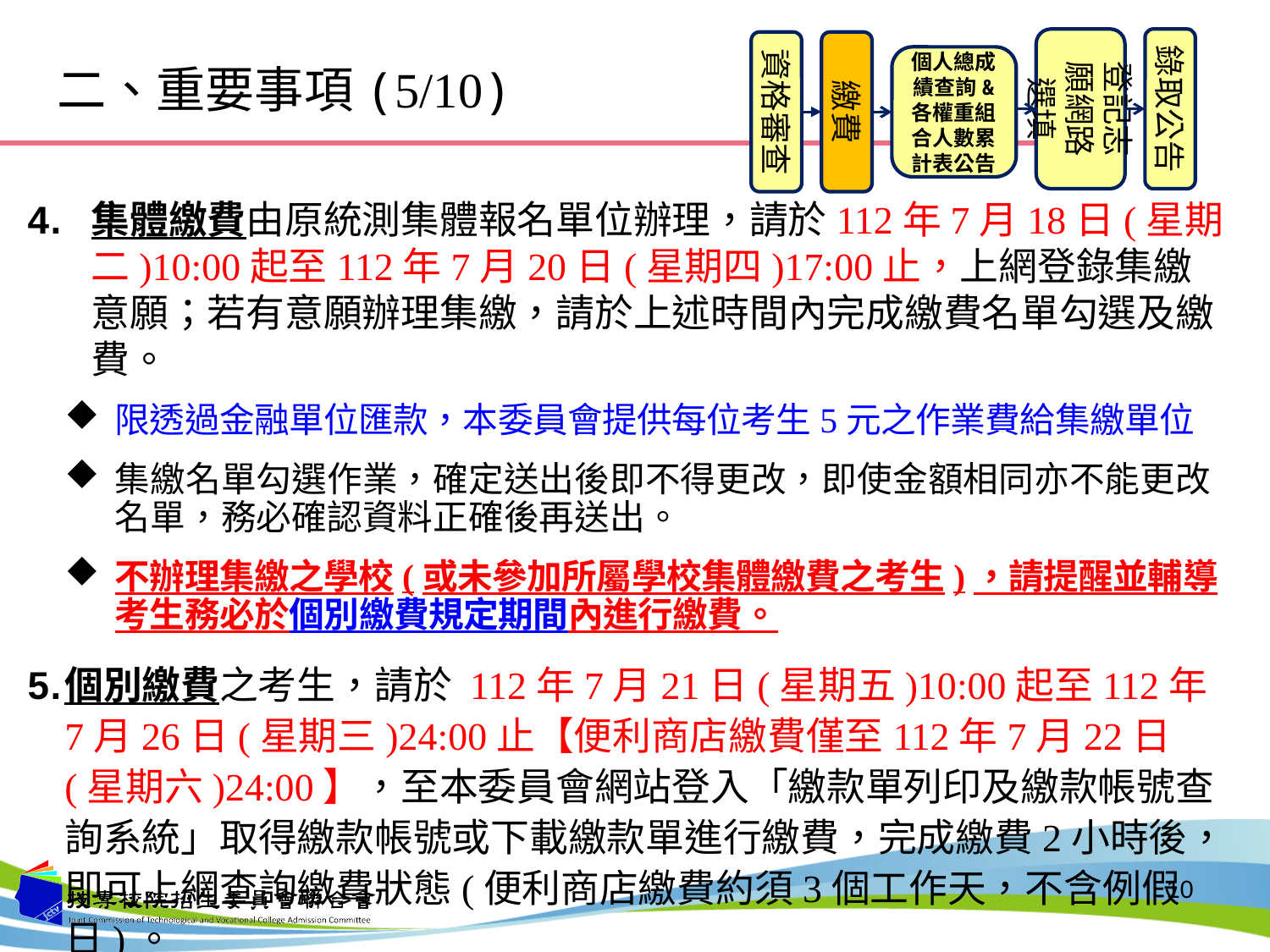

登記志願網路選填
錄取公告
資格審查
繳費
個人總成績查詢&
各權重組合人數累計表公告
二、重要事項(5/10)
集體繳費由原統測集體報名單位辦理，請於112年7月18日(星期二)10:00起至112年7月20日(星期四)17:00止，上網登錄集繳意願；若有意願辦理集繳，請於上述時間內完成繳費名單勾選及繳費。
限透過金融單位匯款，本委員會提供每位考生5元之作業費給集繳單位
集繳名單勾選作業，確定送出後即不得更改，即使金額相同亦不能更改名單，務必確認資料正確後再送出。
不辦理集繳之學校(或未參加所屬學校集體繳費之考生)，請提醒並輔導考生務必於個別繳費規定期間內進行繳費。
個別繳費之考生，請於 112年7月21日(星期五)10:00起至112年7月26日(星期三)24:00止【便利商店繳費僅至112年7月22日(星期六)24:00】，至本委員會網站登入「繳款單列印及繳款帳號查詢系統」取得繳款帳號或下載繳款單進行繳費，完成繳費2小時後，即可上網查詢繳費狀態(便利商店繳費約須3個工作天，不含例假日)。

10